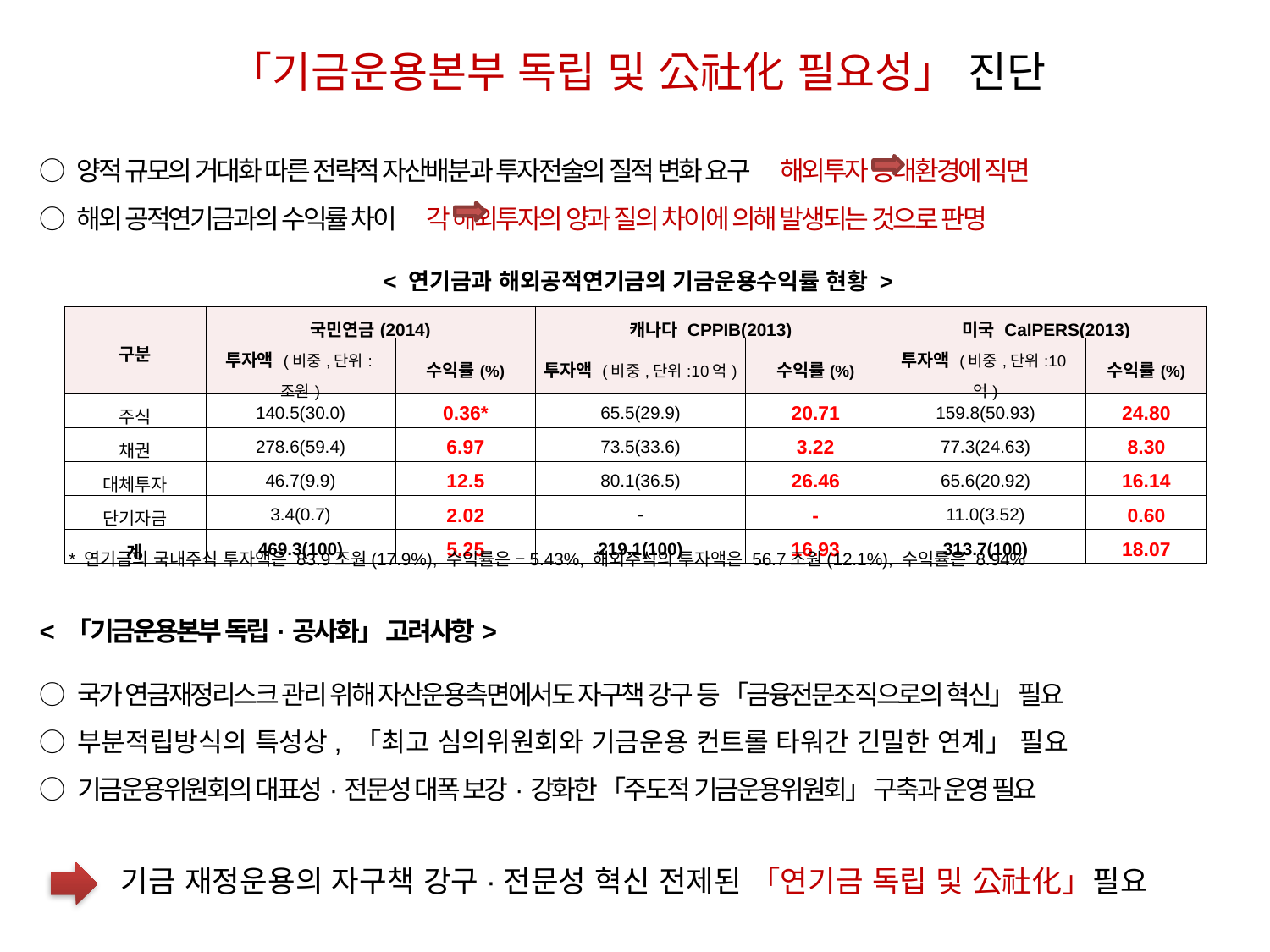

「기금운용본부 독립 및 公社化 필요성」 진단
○ 양적 규모의 거대화 따른 전략적 자산배분과 투자전술의 질적 변화 요구      해외투자 증대환경에 직면
○ 해외 공적연기금과의 수익률 차이      각 해외투자의 양과 질의 차이에 의해 발생되는 것으로 판명

< 연기금과 해외공적연기금의 기금운용수익률 현황 >
| 구분 | 국민연금(2014) |  | 캐나다 CPPIB(2013) |  | 미국 CaIPERS(2013) |  |
| --- | --- | --- | --- | --- | --- | --- |
|  | 투자액 (비중,단위:조원) | 수익률(%) | 투자액 (비중,단위:10억) | 수익률(%) | 투자액 (비중,단위:10억) | 수익률(%) |
| 주식 | 140.5(30.0) | 0.36\* | 65.5(29.9) | 20.71 | 159.8(50.93) | 24.80 |
| 채권 | 278.6(59.4) | 6.97 | 73.5(33.6) | 3.22 | 77.3(24.63) | 8.30 |
| 대체투자 | 46.7(9.9) | 12.5 | 80.1(36.5) | 26.46 | 65.6(20.92) | 16.14 |
| 단기자금 | 3.4(0.7) | 2.02 | - | - | 11.0(3.52) | 0.60 |
| 계 | 469.3(100) | 5.25 | 219.1(100) | 16.93 | 313.7(100) | 18.07 |
* 연기금의 국내주식 투자액은 83.9조원(17.9%), 수익률은 –5.43%, 해외주식의 투자액은 56.7조원(12.1%), 수익률은 8.94%
< 「기금운용본부 독립·공사화」 고려사항>

○ 국가 연금재정리스크 관리 위해 자산운용측면에서도 자구책 강구 등 「금융전문조직으로의 혁신」 필요
○ 부분적립방식의 특성상, 「최고 심의위원회와 기금운용 컨트롤 타워간 긴밀한 연계」 필요
○ 기금운용위원회의 대표성·전문성 대폭 보강·강화한 「주도적 기금운용위원회」 구축과 운영 필요
기금 재정운용의 자구책 강구·전문성 혁신 전제된 「연기금 독립 및 公社化」필요